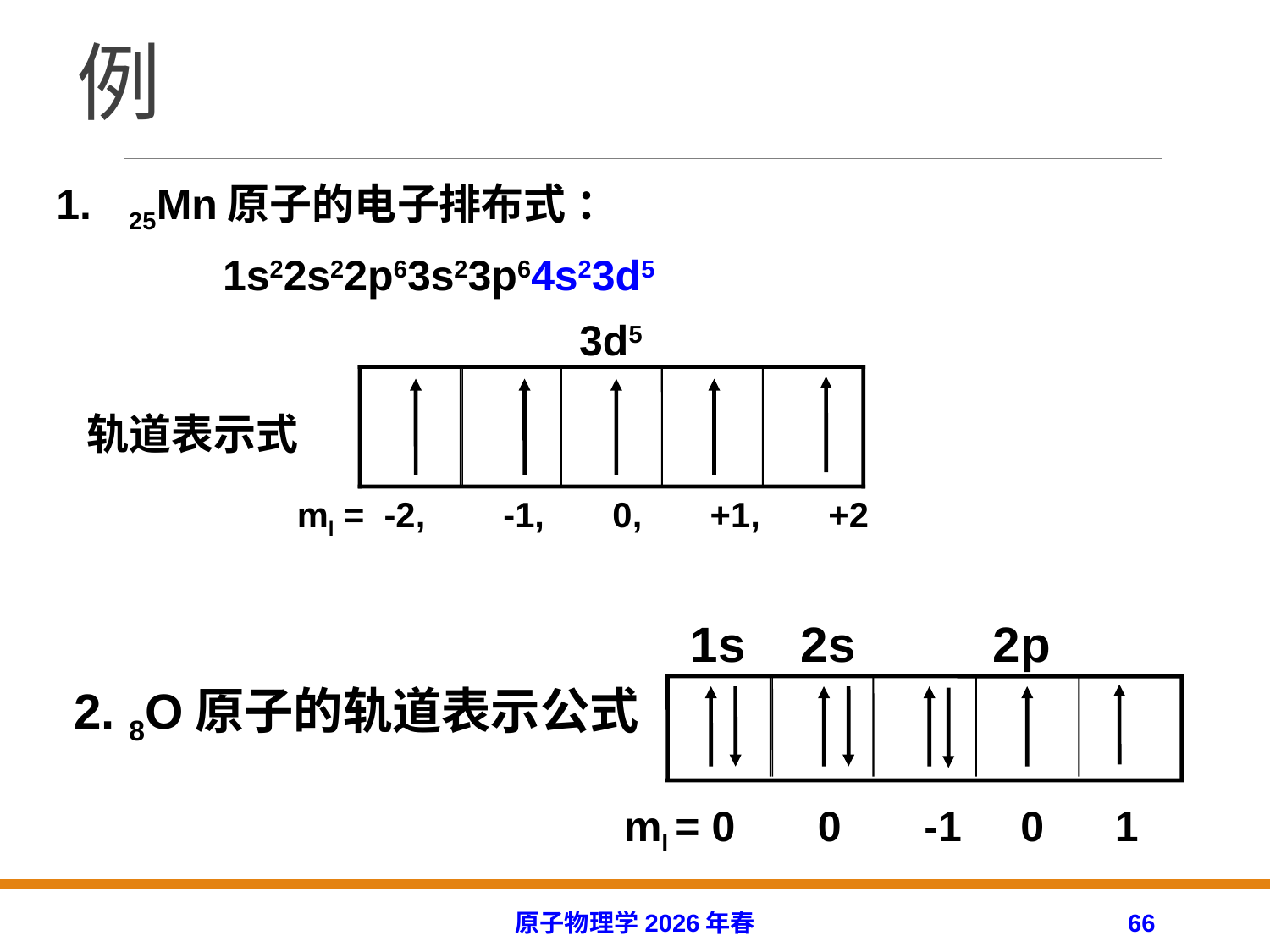

# 例
1.    25Mn原子的电子排布式 ：
1s22s22p63s23p64s23d5
3d5

轨道表示式
ml =  -2,        -1,       0,       +1,       +2
1s    2s          2p

ml = 0       0       -1     0      1
2. 8O原子的轨道表示公式
原子物理学2026年春
66